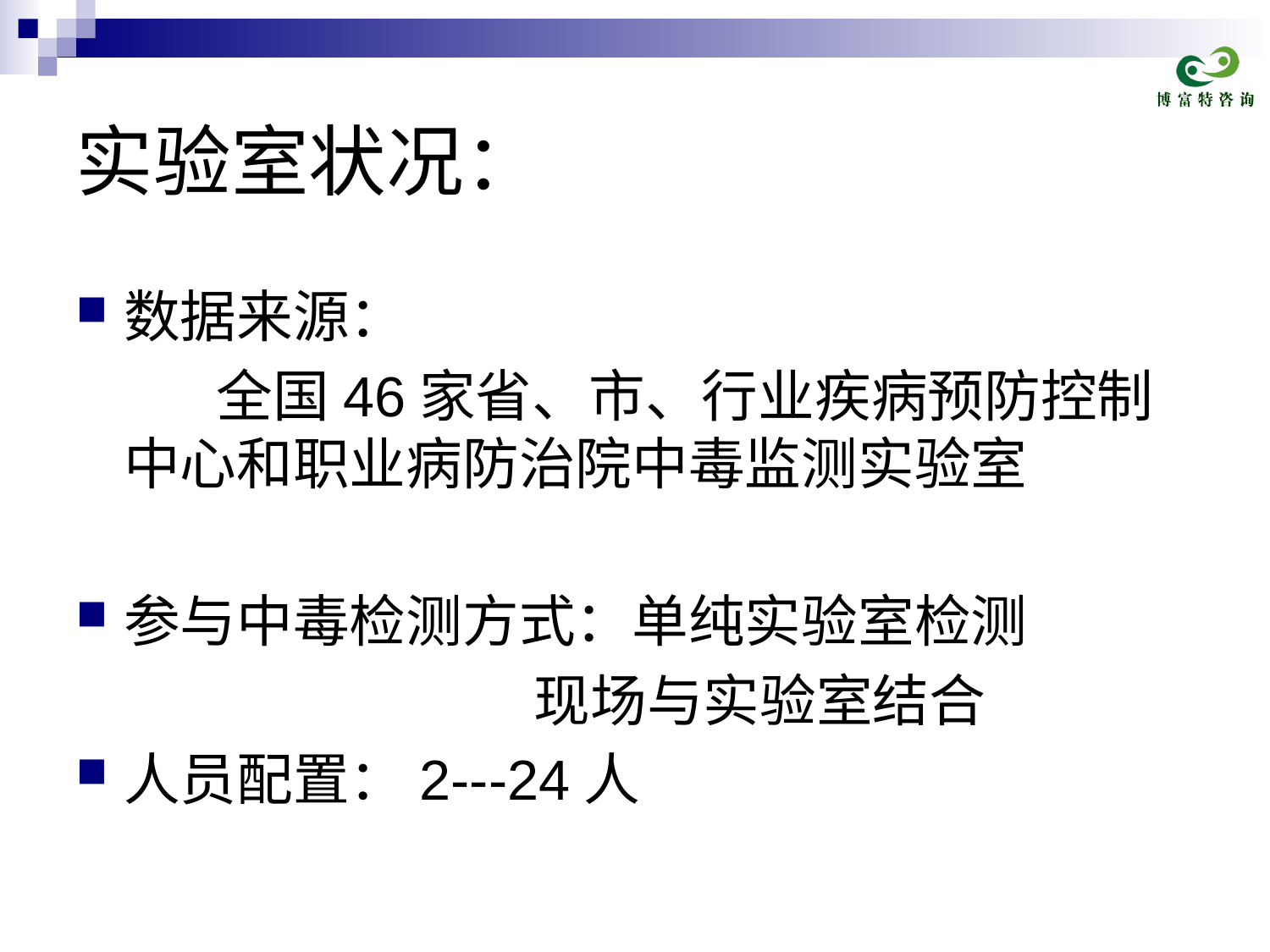

# 实验室状况：
数据来源：
          全国46家省、市、行业疾病预防控制中心和职业病防治院中毒监测实验室

参与中毒检测方式：单纯实验室检测
                                   现场与实验室结合
人员配置：2---24人